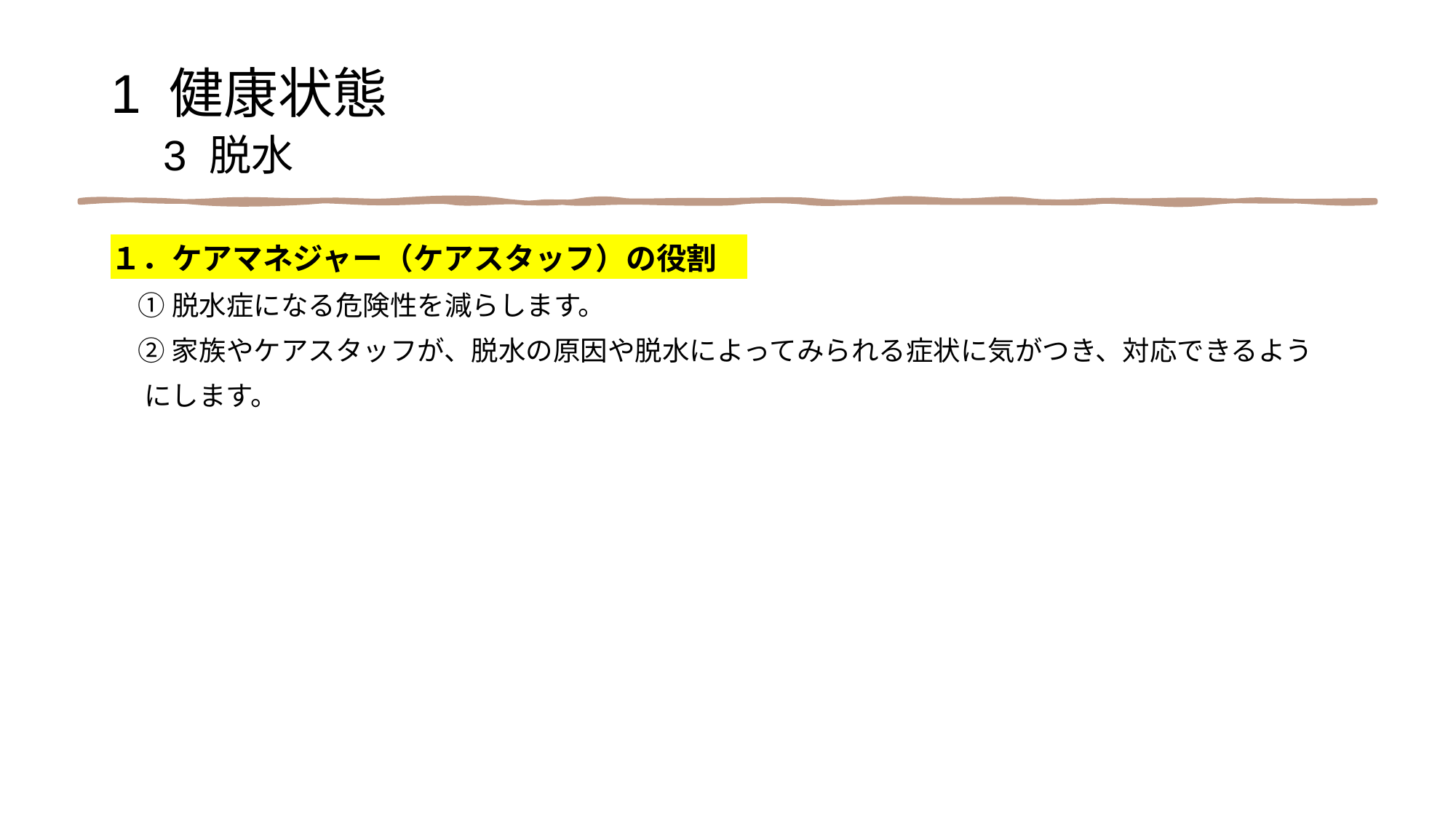

1 健康状態
　3 脱水

１．ケアマネジャー（ケアスタッフ）の役割
　① 脱水症になる危険性を減らします。
　② 家族やケアスタッフが、脱水の原因や脱水によってみられる症状に気がつき、対応できるよう
　 にします。